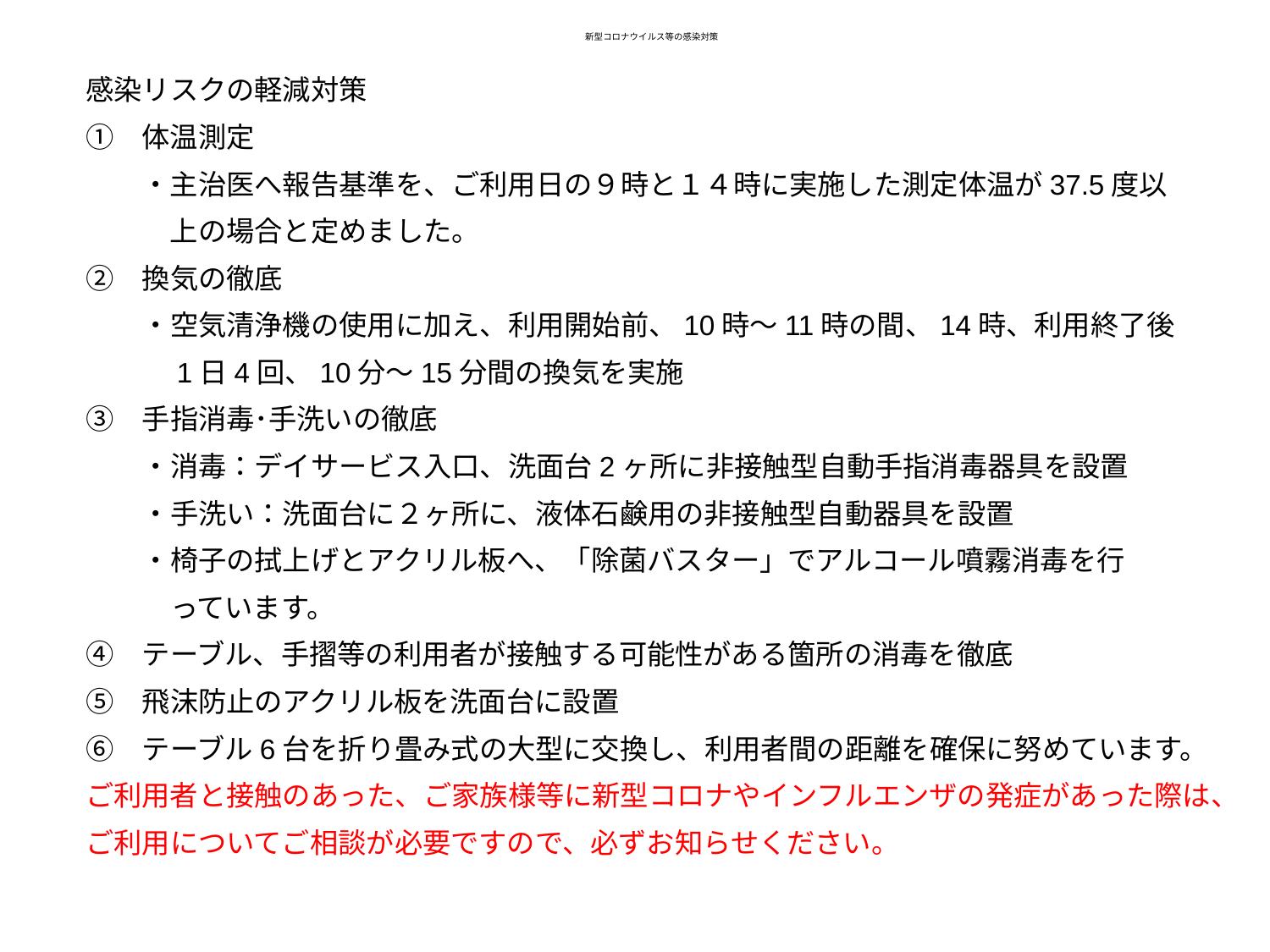

# 新型コロナウイルス等の感染対策
　感染リスクの軽減対策
　①　体温測定
　　　・主治医へ報告基準を、ご利用日の９時と１４時に実施した測定体温が37.5度以
　　　　上の場合と定めました。
　②　換気の徹底
　　　・空気清浄機の使用に加え、利用開始前、10時～11時の間、14時、利用終了後
　　　　1日4回、10分～15分間の換気を実施
　③　手指消毒･手洗いの徹底
　　　・消毒：デイサービス入口、洗面台2ヶ所に非接触型自動手指消毒器具を設置
　　　・手洗い：洗面台に２ヶ所に、液体石鹸用の非接触型自動器具を設置
　　　・椅子の拭上げとアクリル板へ、「除菌バスター」でアルコール噴霧消毒を行
　　　　っています。
　④　テーブル、手摺等の利用者が接触する可能性がある箇所の消毒を徹底
　⑤　飛沫防止のアクリル板を洗面台に設置
　⑥　テーブル6台を折り畳み式の大型に交換し、利用者間の距離を確保に努めています。
　ご利用者と接触のあった、ご家族様等に新型コロナやインフルエンザの発症があった際は、
　ご利用についてご相談が必要ですので、必ずお知らせください。